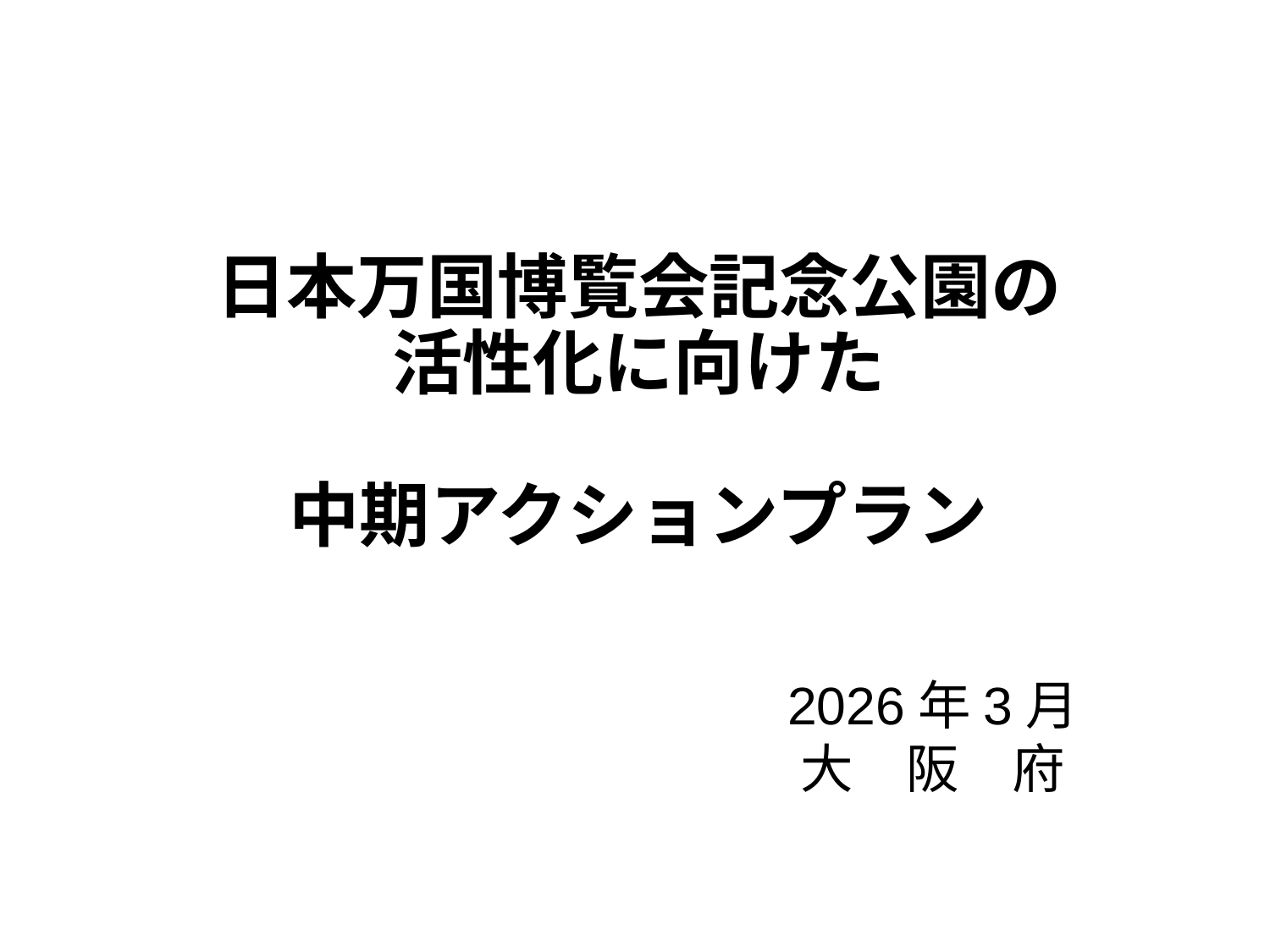

# 日本万国博覧会記念公園の 活性化に向けた 中期アクションプラン
2026年3月
大　阪　府